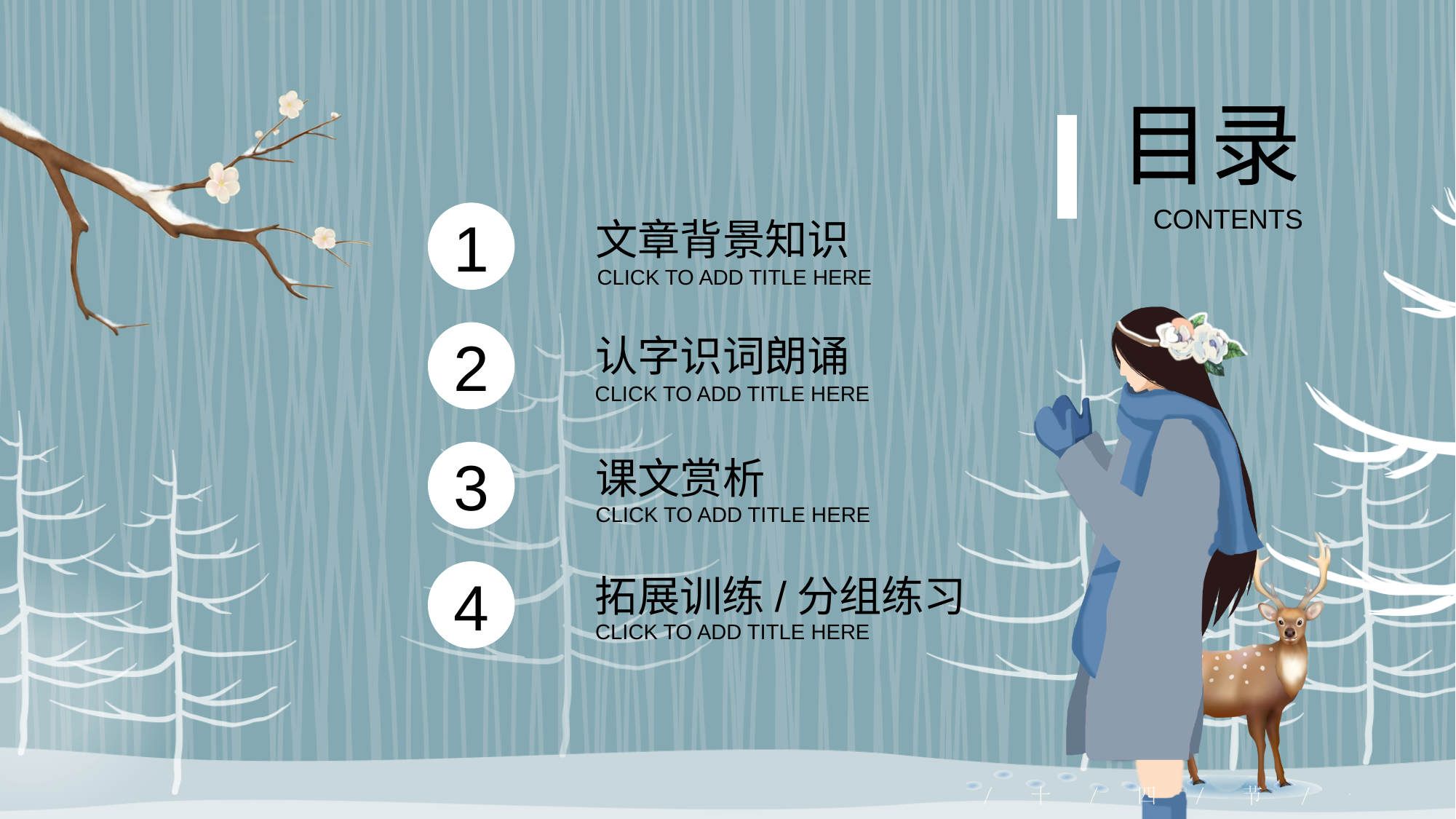

目录
CONTENTS

1
文章背景知识
CLICK TO ADD TITLE HERE
2
认字识词朗诵
CLICK TO ADD TITLE HERE
3
课文赏析
CLICK TO ADD TITLE HERE
4
拓展训练/分组练习
CLICK TO ADD TITLE HERE